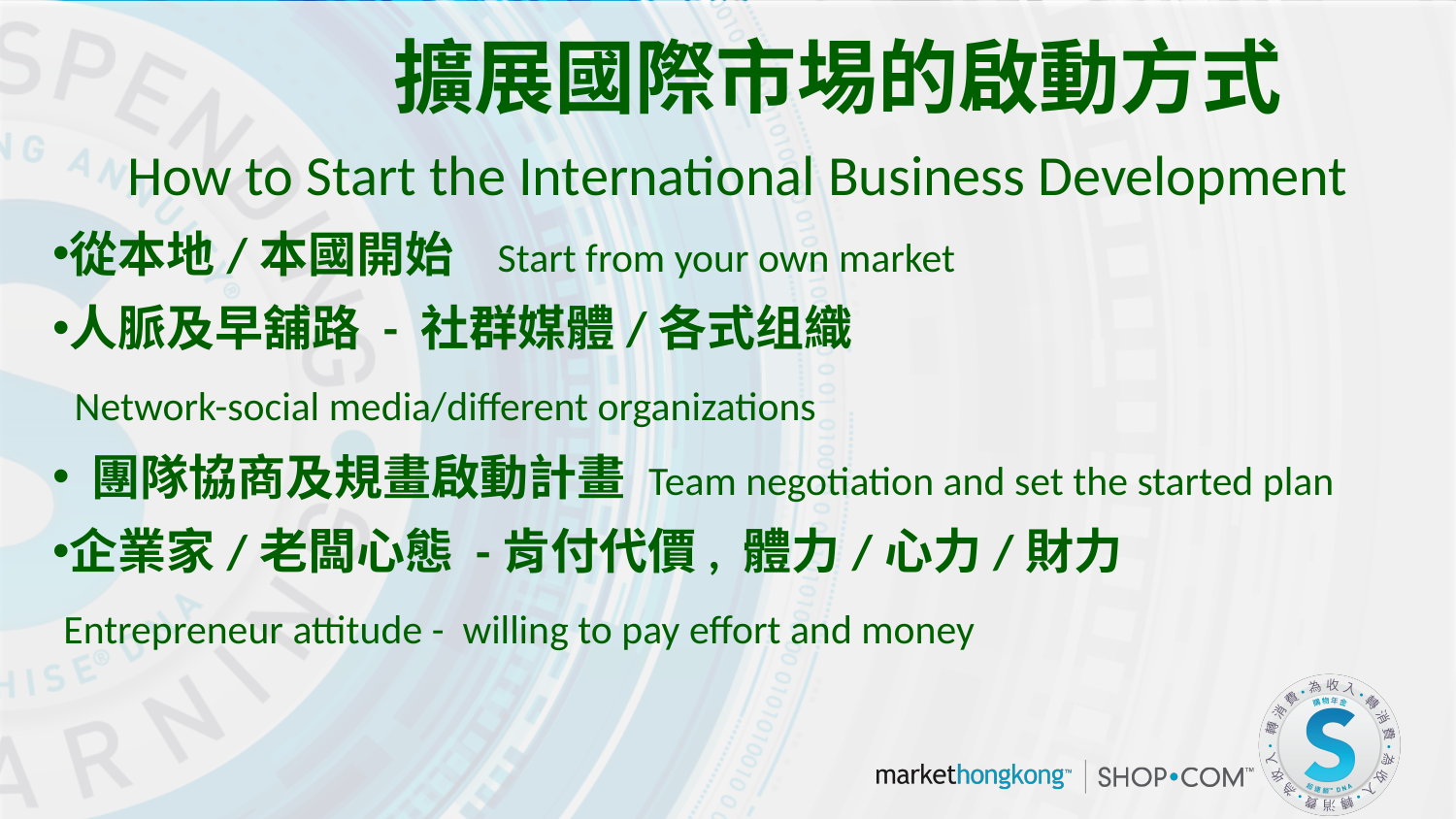

擴展國際市埸的啟動方式
How to Start the International Business Development
從本地/本國開始   Start from your own market
人脈及早舖路 - 社群媒體/各式组織
  Network-social media/different organizations
 團隊協商及規畫啟動計畫 Team negotiation and set the started plan
企業家/老闆心態 -肯付代價, 體力/心力/財力
 Entrepreneur attitude -  willing to pay effort and money